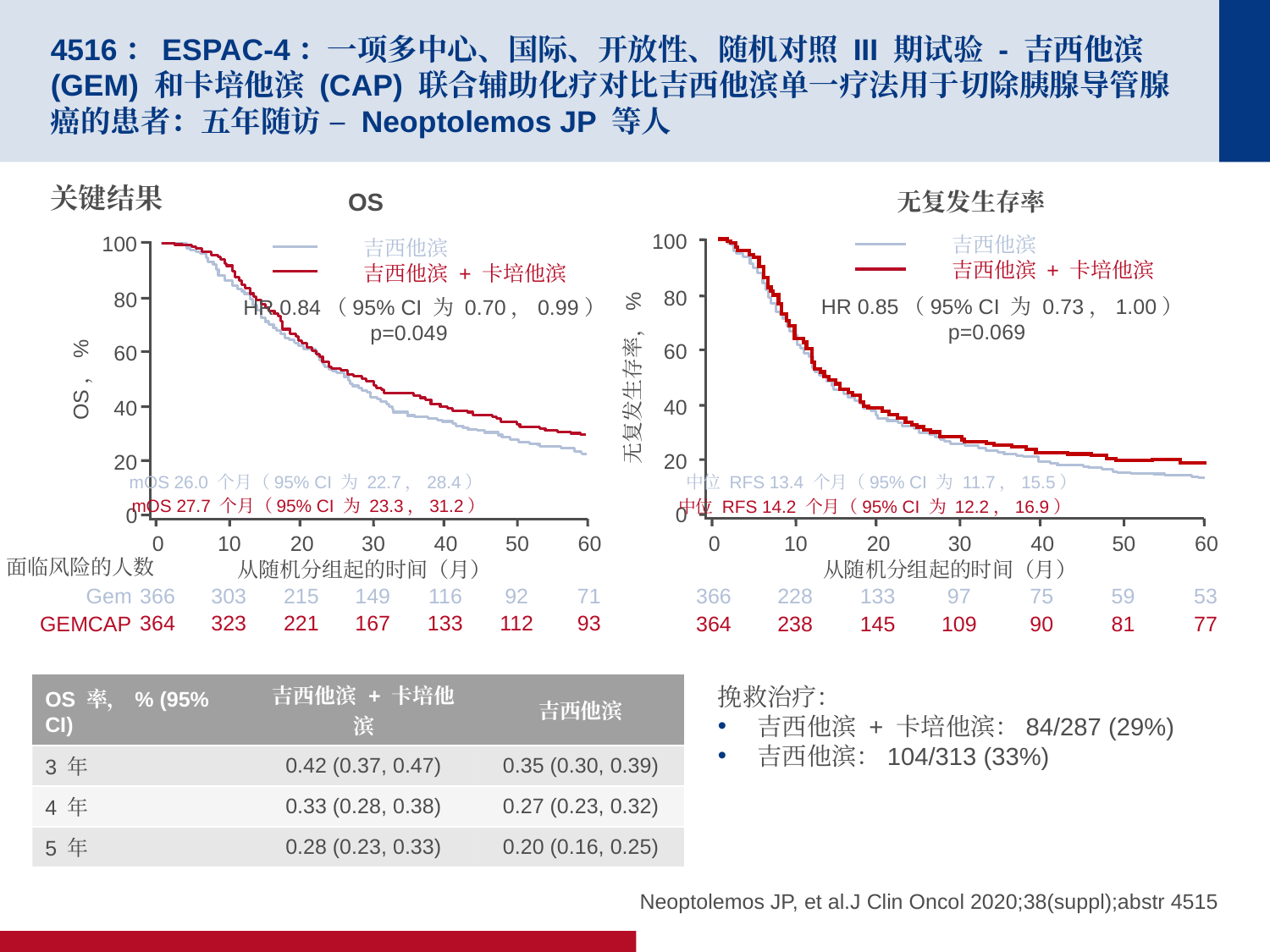

# 4516：ESPAC-4：一项多中心、国际、开放性、随机对照 III 期试验 - 吉西他滨 (GEM) 和卡培他滨 (CAP) 联合辅助化疗对比吉西他滨单一疗法用于切除胰腺导管腺癌的患者：五年随访 – Neoptolemos JP 等人
关键结果
OS
无复发生存率
100
吉西他滨
吉西他滨 + 卡培他滨

80
HR 0.85（95% CI 为 0.73，1.00）
	p=0.069

60

无复发生存率，%
40

20

中位 RFS 13.4 个月（95% CI 为 11.7，15.5）
中位 RFS 14.2 个月（95% CI 为 12.2，16.9）
0

0
10
20
30
40
50
60

从随机分组起的时间（月）

366
228
133
97
75
59
53
364
238
145
109
90
81
77

100
吉西他滨
吉西他滨 + 卡培他滨

80
HR 0.84（95% CI 为 0.70，0.99）
	p=0.049

60

OS，%
40

20

mOS 26.0 个月（95% CI 为 22.7，28.4）
mOS 27.7 个月（95% CI 为 23.3，31.2）
0

0
10
20
30
40
50
60
面临风险的人数
从随机分组起的时间（月）
Gem
366
303
215
149
116
92
71
GEMCAP
364
323
221
167
133
112
93
| OS 率，% (95% CI) | 吉西他滨 + 卡培他滨 | 吉西他滨 |
| --- | --- | --- |
| 3 年 | 0.42 (0.37, 0.47) | 0.35 (0.30, 0.39) |
| 4 年 | 0.33 (0.28, 0.38) | 0.27 (0.23, 0.32) |
| 5 年 | 0.28 (0.23, 0.33) | 0.20 (0.16, 0.25) |
挽救治疗：
吉西他滨 + 卡培他滨：84/287 (29%)
吉西他滨：104/313 (33%)

Neoptolemos JP, et al.J Clin Oncol 2020;38(suppl);abstr 4515